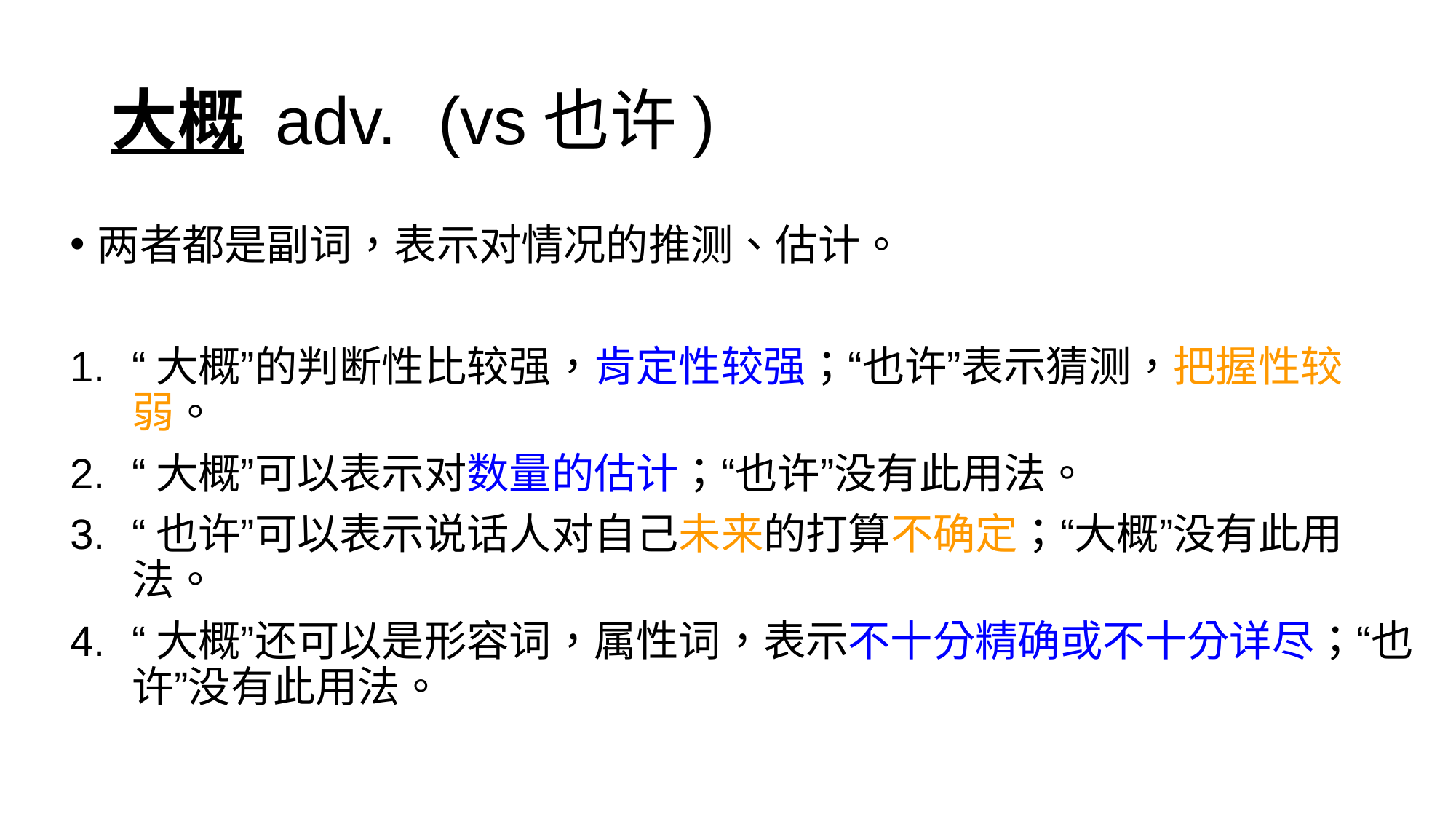

# 大概 adv.	(vs也许)
两者都是副词，表示对情况的推测、估计。

“大概”的判断性比较强，肯定性较强；“也许”表示猜测，把握性较弱。
“大概”可以表示对数量的估计；“也许”没有此用法。
“也许”可以表示说话人对自己未来的打算不确定；“大概”没有此用法。
“大概”还可以是形容词，属性词，表示不十分精确或不十分详尽；“也许”没有此用法。